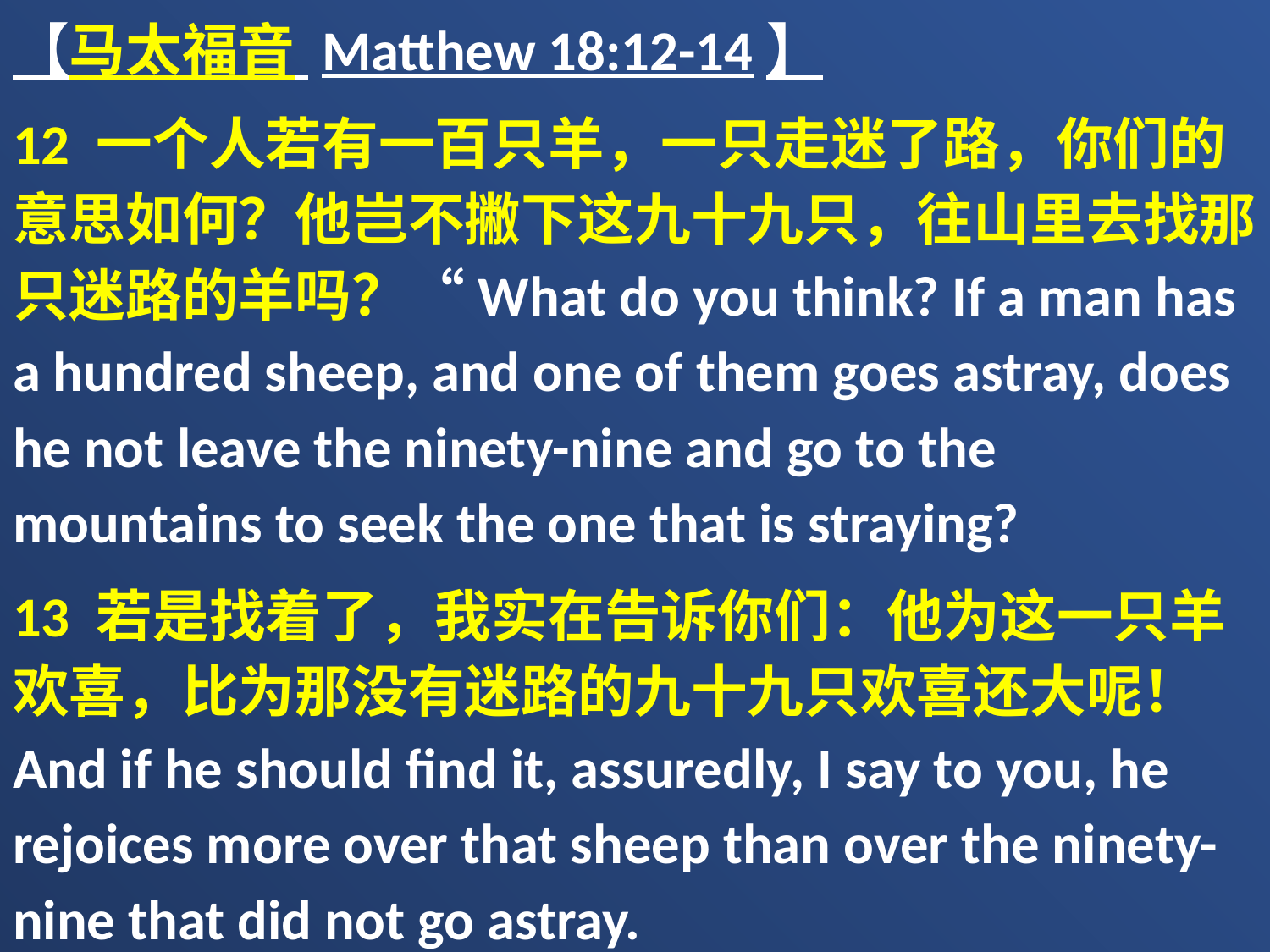

【马太福音 Matthew 18:12-14】
12 一个人若有一百只羊，一只走迷了路，你们的意思如何？他岂不撇下这九十九只，往山里去找那只迷路的羊吗？“What do you think? If a man has a hundred sheep, and one of them goes astray, does he not leave the ninety-nine and go to the mountains to seek the one that is straying?
13 若是找着了，我实在告诉你们：他为这一只羊欢喜，比为那没有迷路的九十九只欢喜还大呢！And if he should find it, assuredly, I say to you, he rejoices more over that sheep than over the ninety-nine that did not go astray.